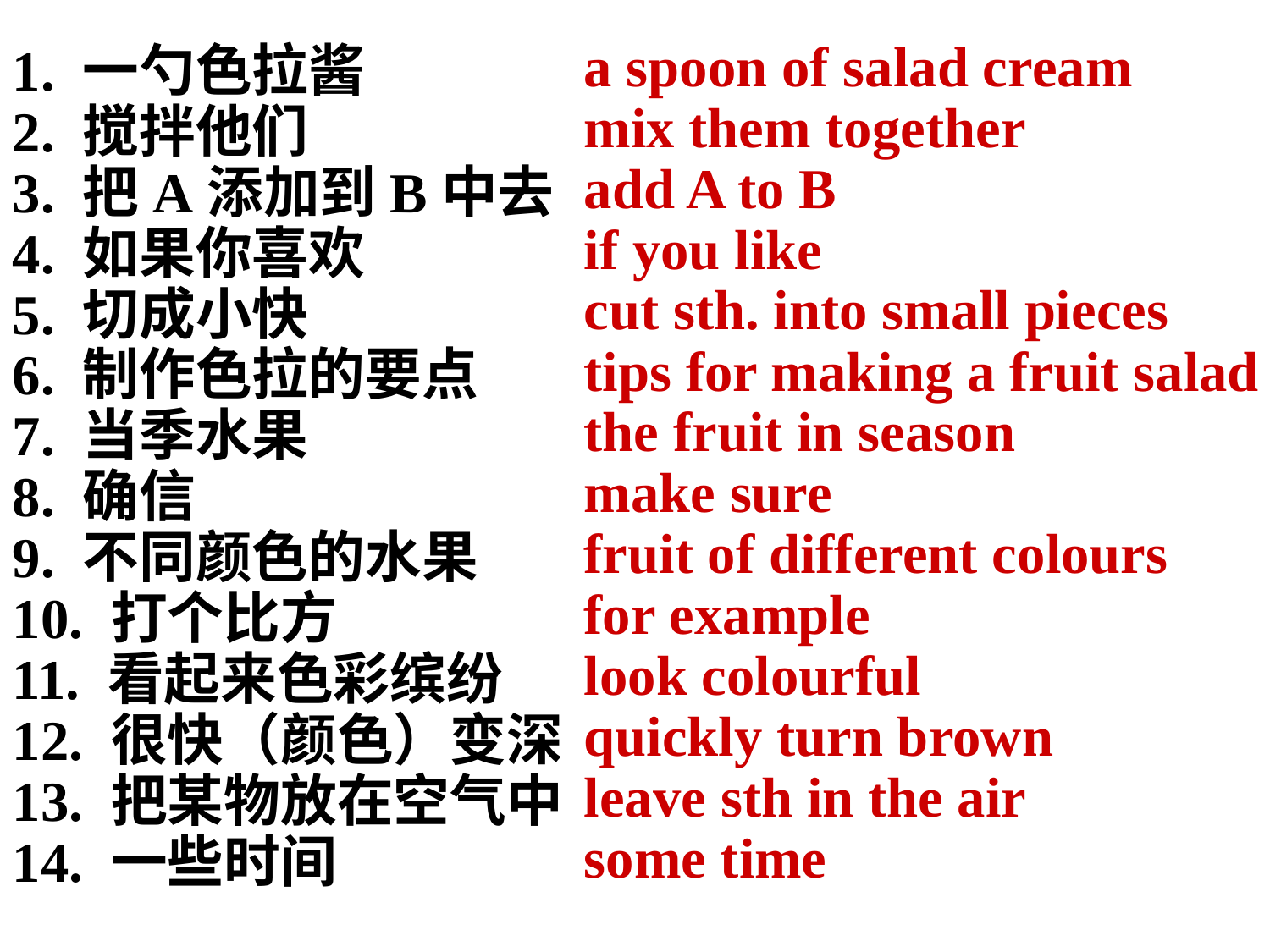

a spoon of salad cream
mix them together
add A to B
if you like
cut sth. into small pieces
tips for making a fruit salad
the fruit in season
make sure
fruit of different colours
for example
look colourful
quickly turn brown
leave sth in the air
some time
1. 一勺色拉酱
2. 搅拌他们
3. 把A添加到B中去
4. 如果你喜欢
5. 切成小快
6. 制作色拉的要点
7. 当季水果
8. 确信
9. 不同颜色的水果
10. 打个比方
11. 看起来色彩缤纷
12. 很快（颜色）变深
13. 把某物放在空气中
14. 一些时间zx，xk